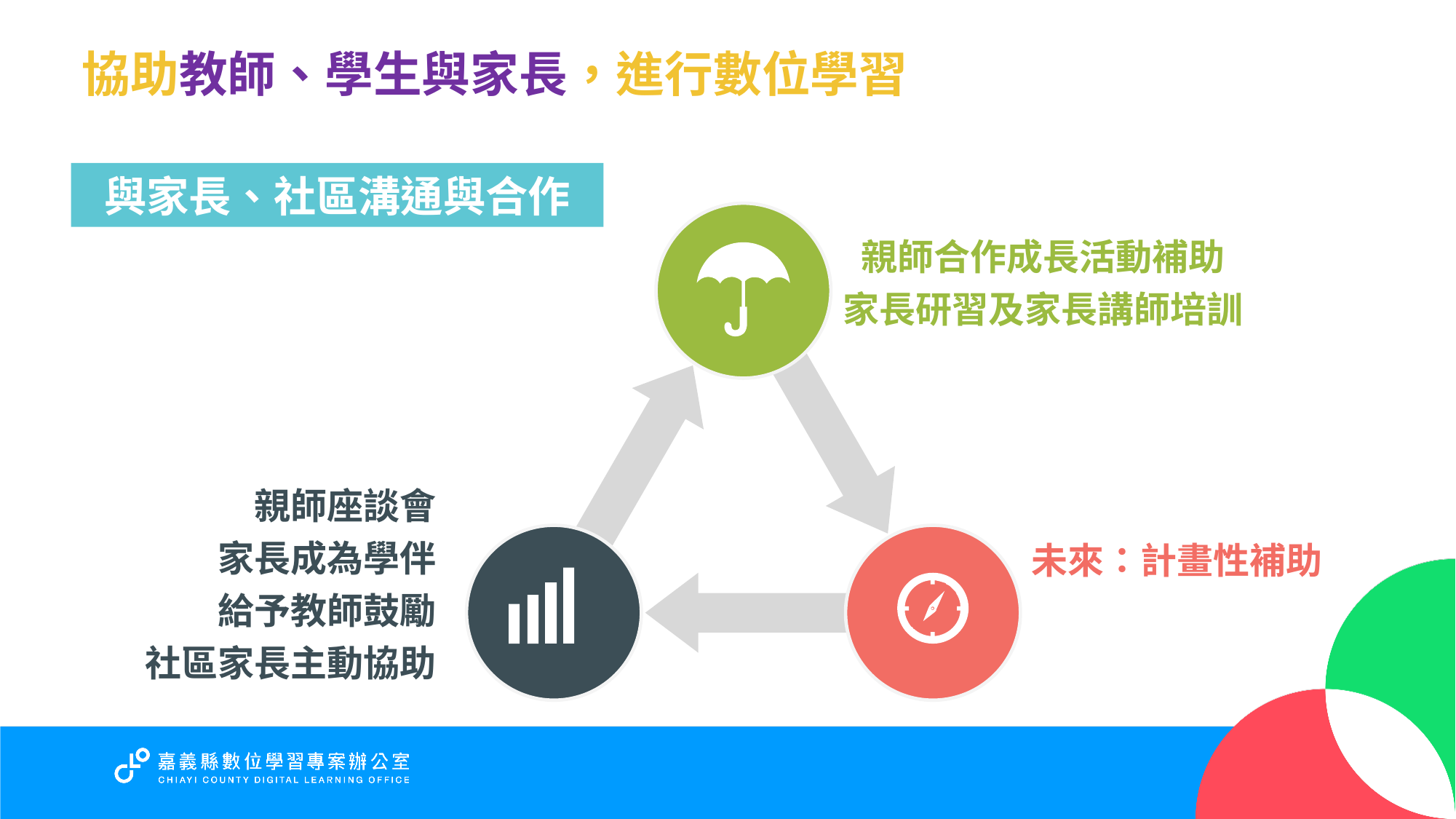

協助教師、學生與家長，進行數位學習
與家長、社區溝通與合作

親師合作成長活動補助
家長研習及家長講師培訓

親師座談會
家長成為學伴
給予教師鼓勵
社區家長主動協助
未來：計畫性補助